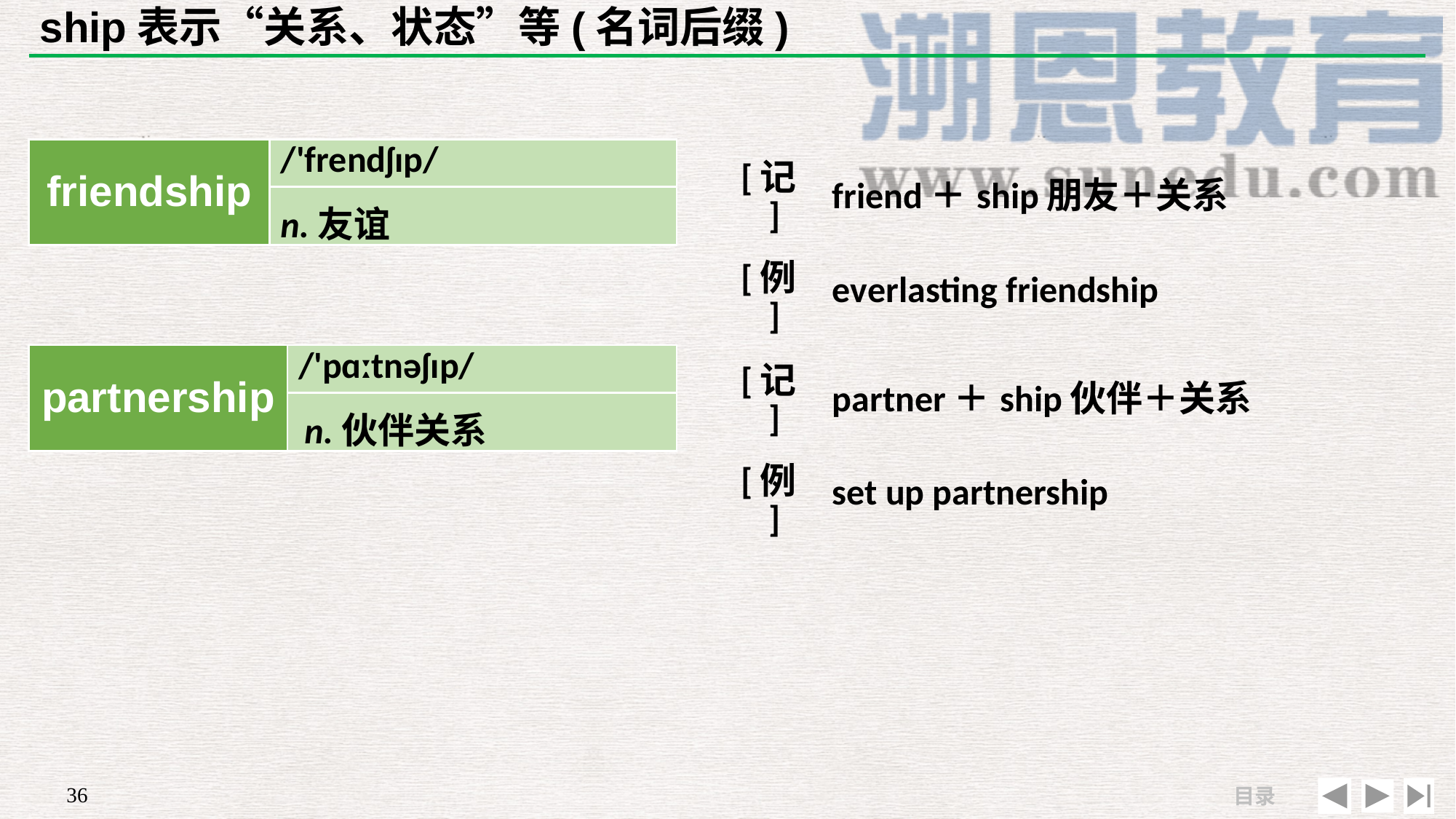

# ship表示“关系、状态”等(名词后缀)

| friendship | /'frendʃɪp/ |
| --- | --- |
|  |  |
| [记] | friend＋ship朋友＋关系 |
| --- | --- |
| [例] | everlasting friendship |
n.友谊
| partnership | /'pɑːtnəʃɪp/ |
| --- | --- |
|  |  |
| [记] | partner＋ship伙伴＋关系 |
| --- | --- |
| [例] | set up partnership |
n.伙伴关系